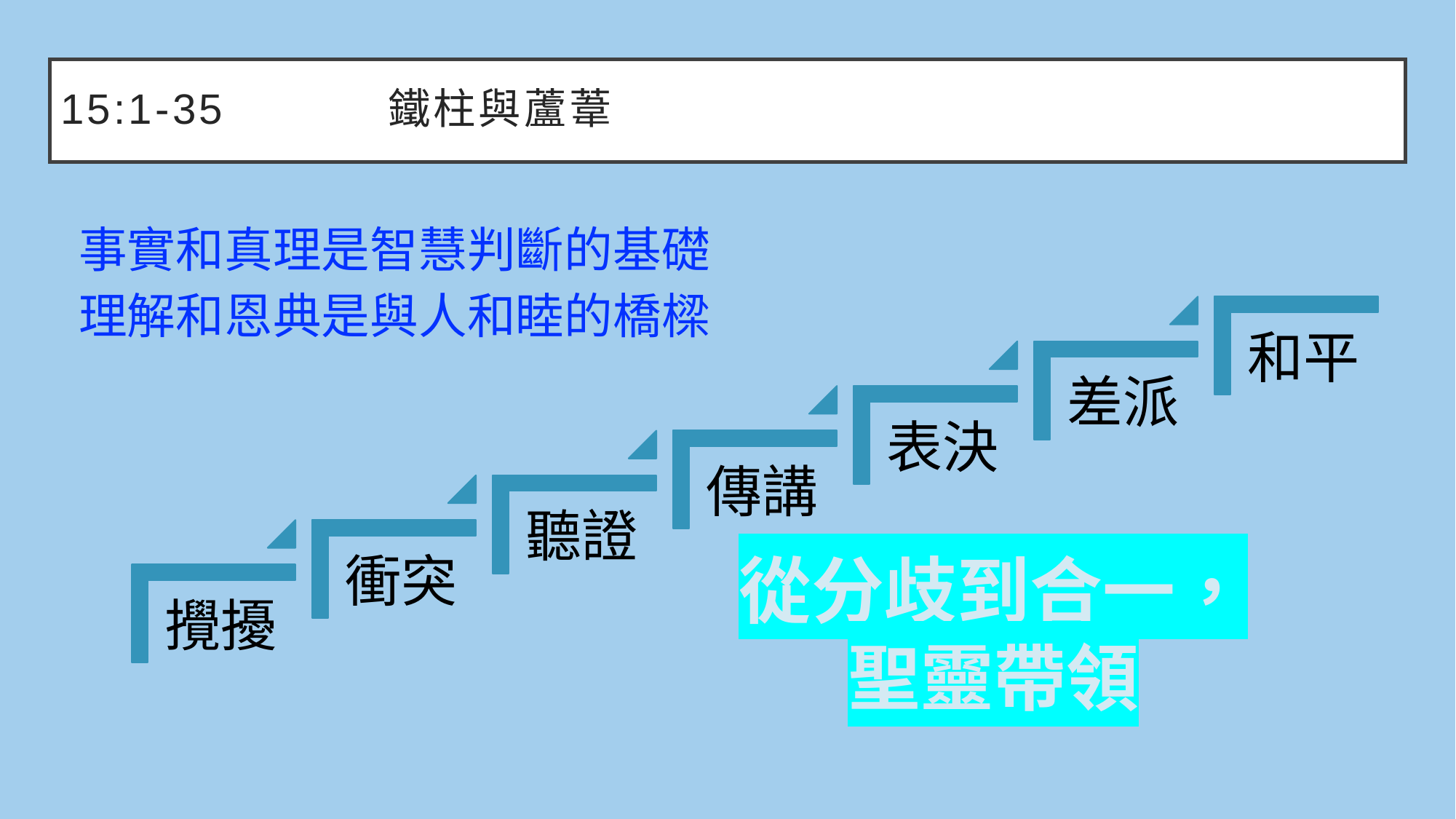

# 15:1-35		鐵柱與蘆葦
事實和真理是智慧判斷的基礎
理解和恩典是與人和睦的橋樑
攪擾
衝突
聽證
傳講
表決
差派
和平
從分歧到合一，
聖靈帶領